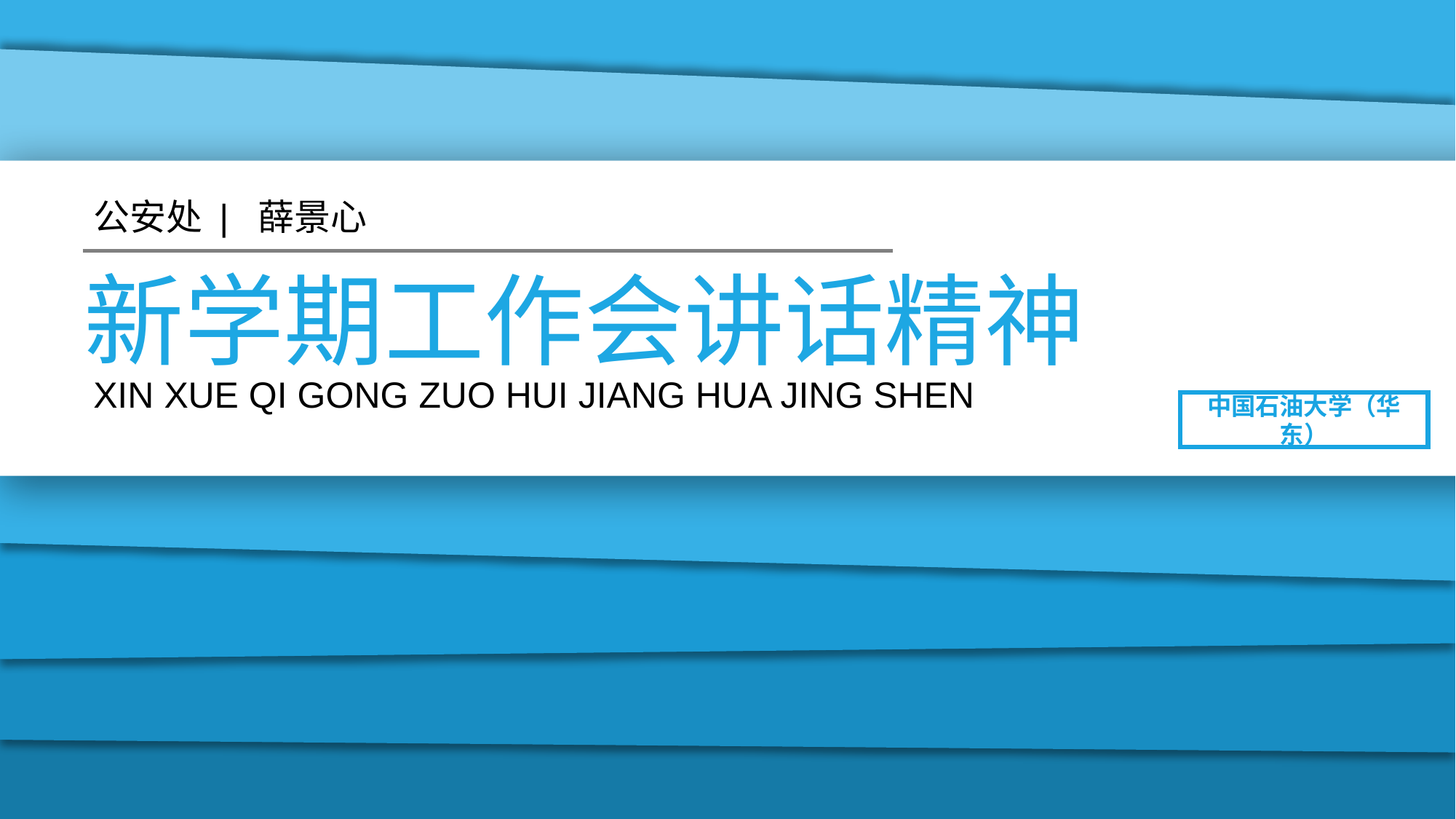

公安处 |  薛景心
新学期工作会讲话精神
XIN XUE QI GONG ZUO HUI JIANG HUA JING SHEN
中国石油大学（华东）